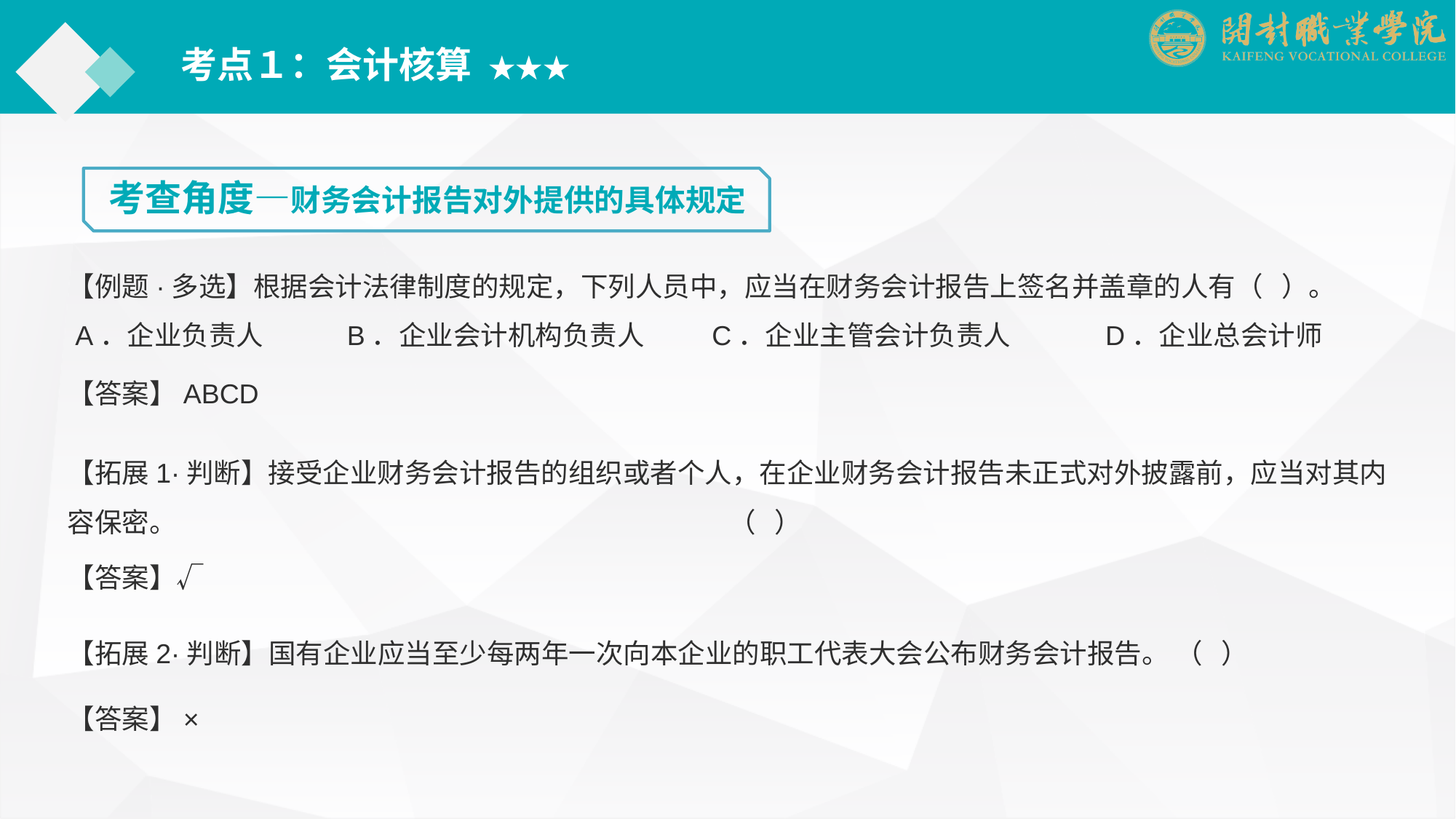

考点１：会计核算  ★★★
考查角度—财务会计报告对外提供的具体规定

【例题·多选】根据会计法律制度的规定，下列人员中，应当在财务会计报告上签名并盖章的人有（   ）。
 A．企业负责人	　　B．企业会计机构负责人　　 C．企业主管会计负责人　　　 D．企业总会计师
【答案】ABCD
【拓展1·判断】接受企业财务会计报告的组织或者个人，在企业财务会计报告未正式对外披露前，应当对其内容保密。					 （   ）
【答案】√
【拓展2·判断】国有企业应当至少每两年一次向本企业的职工代表大会公布财务会计报告。 （   ）
【答案】×